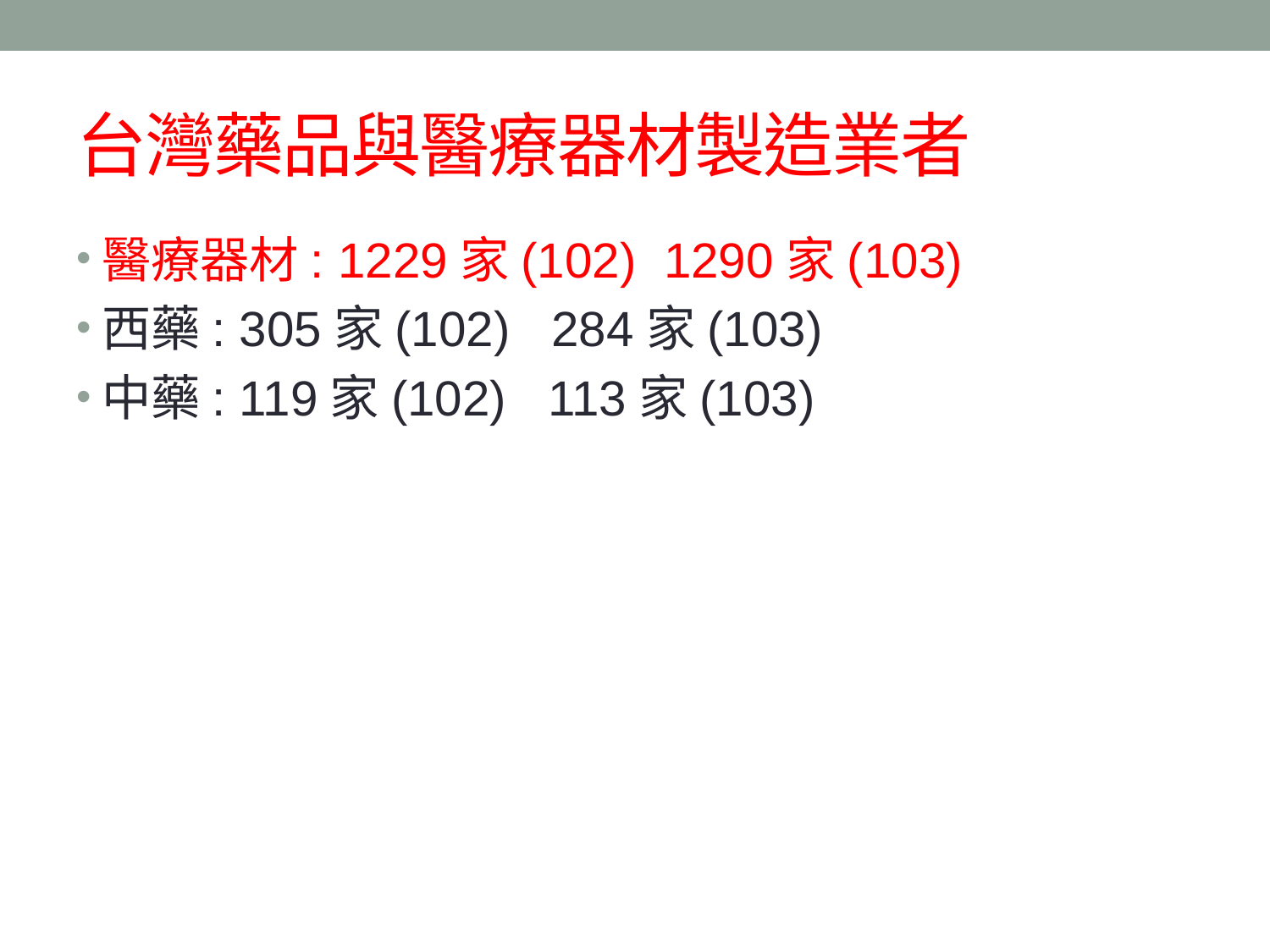

# 台灣藥品與醫療器材製造業者
醫療器材: 1229家(102)  1290家(103)
西藥: 305家(102)   284家(103)
中藥: 119家(102)   113家(103)